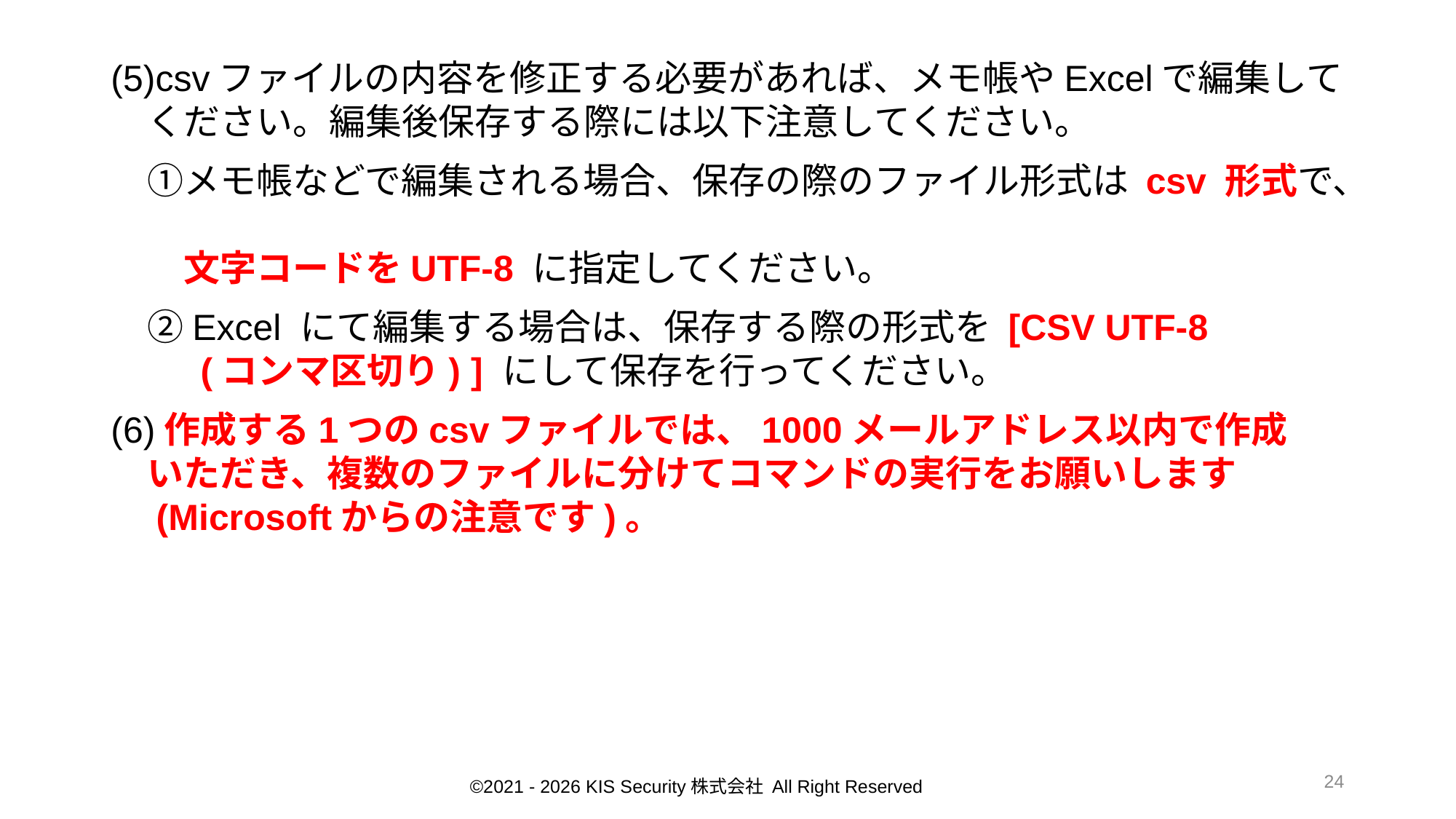

(5)csvファイルの内容を修正する必要があれば、メモ帳やExcelで編集して
　ください。編集後保存する際には以下注意してください。
　①メモ帳などで編集される場合、保存の際のファイル形式は csv 形式で、
　　文字コードをUTF-8 に指定してください。
　②Excel にて編集する場合は、保存する際の形式を [CSV UTF-8
　　 (コンマ区切り) ] にして保存を行ってください。
(6)作成する1つのcsvファイルでは、1000メールアドレス以内で作成
　いただき、複数のファイルに分けてコマンドの実行をお願いします
　(Microsoftからの注意です)。

24